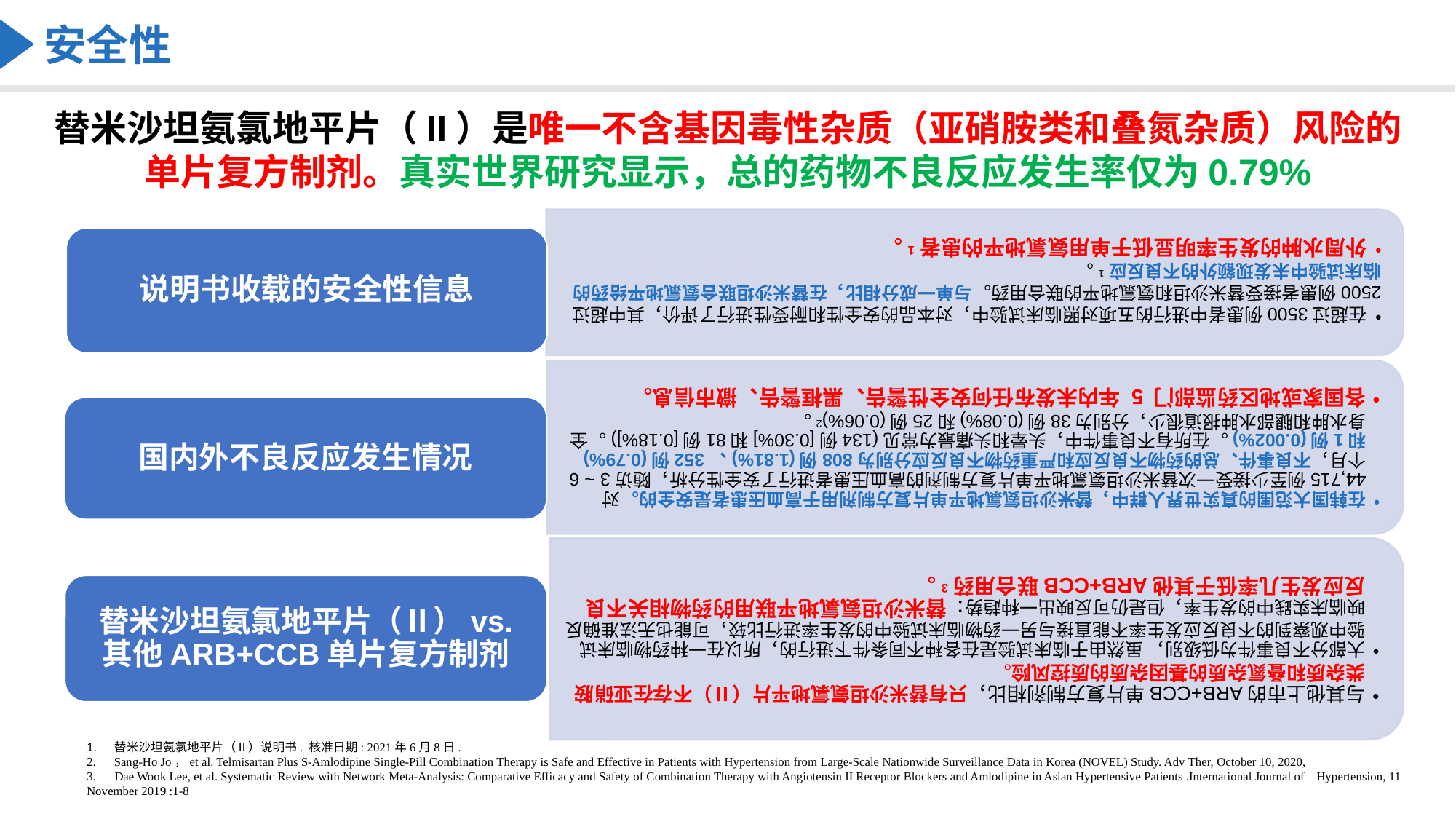

安全性

替米沙坦氨氯地平片（II）是唯一不含基因毒性杂质（亚硝胺类和叠氮杂质）风险的单片复方制剂。真实世界研究显示，总的药物不良反应发生率仅为0.79%

 在超过3500例患者中进行的五项对照临床试验中，对本品的安全性和耐受性进行了评价，其中超过2500例患者接受替米沙坦和氨氯地平的联合用药。与单一成分相比，在替米沙坦联合氨氯地平给药的临床试验中未发现额外的不良反应1。
 外周水肿的发生率明显低于单用氨氯地平的患者1。

说明书收载的安全性信息
在韩国大范围的真实世界人群中，替米沙坦氨氯地平单片复方制剂用于高血压患者是安全的。对44,715例至少接受一次替米沙坦氨氯地平单片复方制剂的高血压患者进行了安全性分析，随访3 ~ 6个月，不良事件、总的药物不良反应和严重药物不良反应分别为808例(1.81%)、352例(0.79%)和1例(0.002%)。在所有不良事件中，头晕和头痛最为常见(134例[0.30%]和81例[0.18%])。全身水肿和腿部水肿报道很少，分别为38例(0.08%)和25例(0.06%)2。
各国家或地区药监部门 5 年内未发布任何安全性警告、黑框警告、撤市信息。
国内外不良反应发生情况
与其他上市的ARB+CCB单片复方制剂相比，只有替米沙坦氨氯地平片（Ⅱ）不存在亚硝胺类杂质和叠氮杂质的基因杂质的质控风险。
大部分不良事件为低级别， 虽然由于临床试验是在各种不同条件下进行的，所以在一种药物临床试验中观察到的不良反应发生率不能直接与另一药物临床试验中的发生率进行比较，可能也无法准确反映临床实践中的发生率，但是仍可反映出一种趋势：替米沙坦氨氯地平联用的药物相关不良反应发生几率低于其他ARB+CCB联合用药3。
替米沙坦氨氯地平片（Ⅱ）vs. 其他ARB+CCB单片复方制剂
替米沙坦氨氯地平片（Ⅱ）说明书. 核准日期: 2021年6月8日.
Sang-Ho Jo，et al. Telmisartan Plus S-Amlodipine Single-Pill Combination Therapy is Safe and Effective in Patients with Hypertension from Large-Scale Nationwide Surveillance Data in Korea (NOVEL) Study. Adv Ther, October 10, 2020,
3.      Dae Wook Lee, et al. Systematic Review with Network Meta-Analysis: Comparative Efficacy and Safety of Combination Therapy with Angiotensin II Receptor Blockers and Amlodipine in Asian Hypertensive Patients .International Journal of    Hypertension, 11 November 2019 :1-8